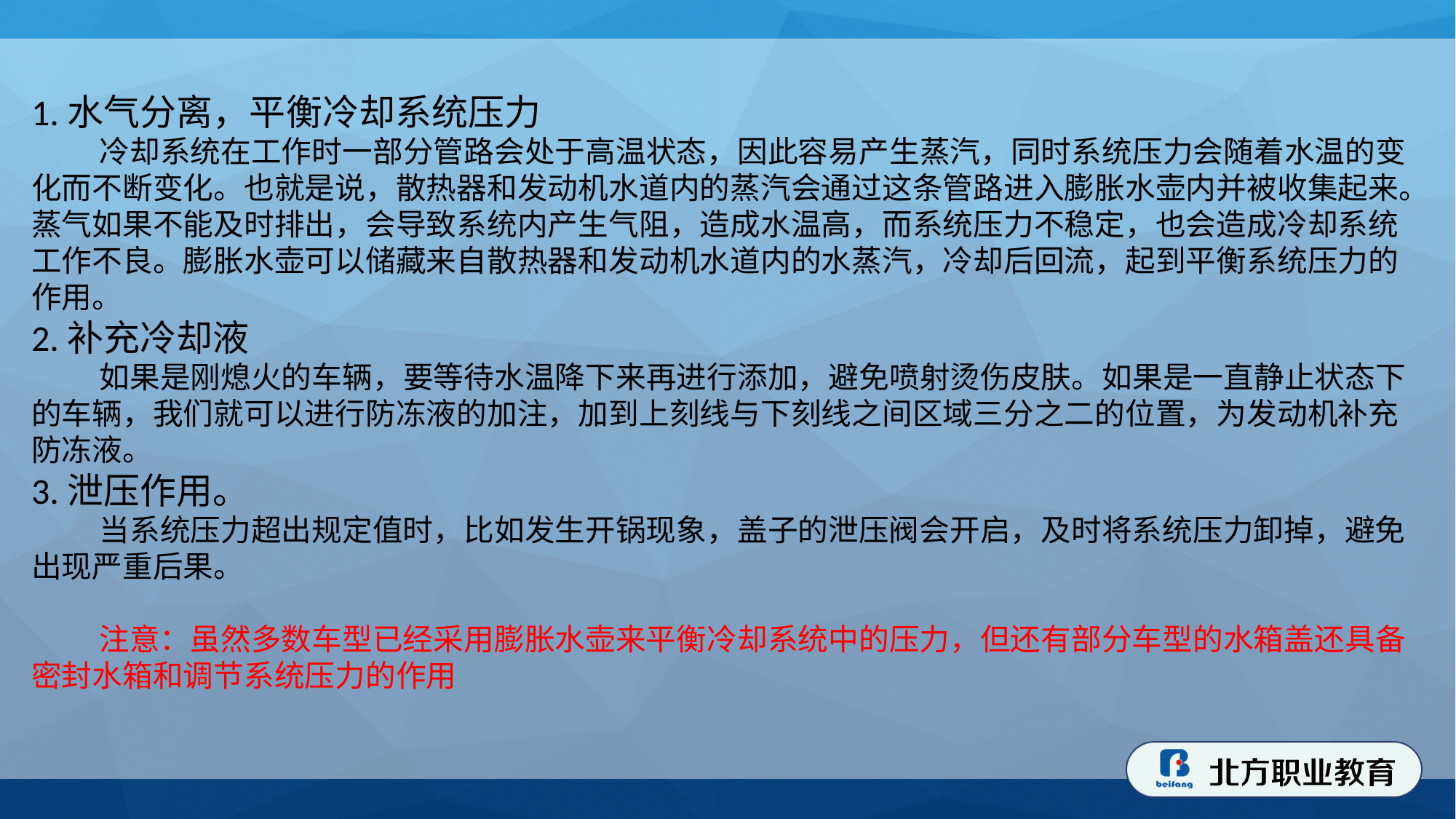

1.水气分离，平衡冷却系统压力
         冷却系统在工作时一部分管路会处于高温状态，因此容易产生蒸汽，同时系统压力会随着水温的变化而不断变化。也就是说，散热器和发动机水道内的蒸汽会通过这条管路进入膨胀水壶内并被收集起来。
蒸气如果不能及时排出，会导致系统内产生气阻，造成水温高，而系统压力不稳定，也会造成冷却系统工作不良。膨胀水壶可以储藏来自散热器和发动机水道内的水蒸汽，冷却后回流，起到平衡系统压力的作用。
2.补充冷却液
         如果是刚熄火的车辆，要等待水温降下来再进行添加，避免喷射烫伤皮肤。如果是一直静止状态下的车辆，我们就可以进行防冻液的加注，加到上刻线与下刻线之间区域三分之二的位置，为发动机补充防冻液。
3.泄压作用。
         当系统压力超出规定值时，比如发生开锅现象，盖子的泄压阀会开启，及时将系统压力卸掉，避免出现严重后果。

         注意：虽然多数车型已经采用膨胀水壶来平衡冷却系统中的压力，但还有部分车型的水箱盖还具备密封水箱和调节系统压力的作用